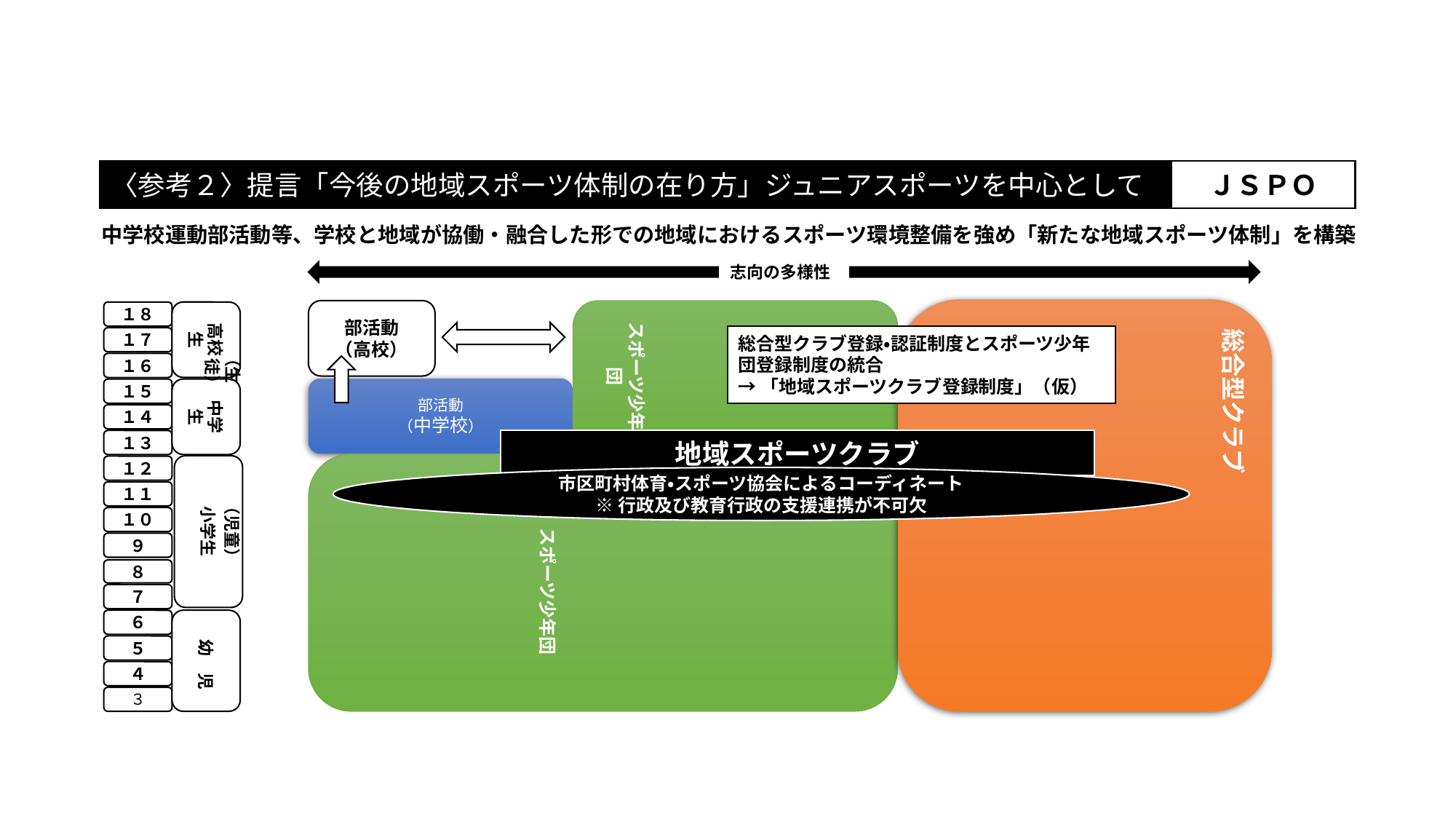

〈参考２〉提言「今後の地域スポーツ体制の在り方」ジュニアスポーツを中心として
ＪＳＰＯ
中学校運動部活動等、学校と地域が協働・融合した形での地域におけるスポーツ環境整備を強め「新たな地域スポーツ体制」を構築
志向の多様性

総合型クラブ
部活動
（高校）

スポーツ少年団
高校生
１８

（生　徒）
総合型クラブ登録・認証制度とスポーツ少年団登録制度の統合
→「地域スポーツクラブ登録制度」（仮）
１７
１６

部活動
（中学校）
中学生
１５
１４
１３
地域スポーツクラブ

　スポーツ少年団
小学生
１２
市区町村体育・スポーツ協会によるコーディネート
※行政及び教育行政の支援連携が不可欠

（児童）
１１
総合型クラブ
１０
９
８
７
 幼　児
６
５
４
３